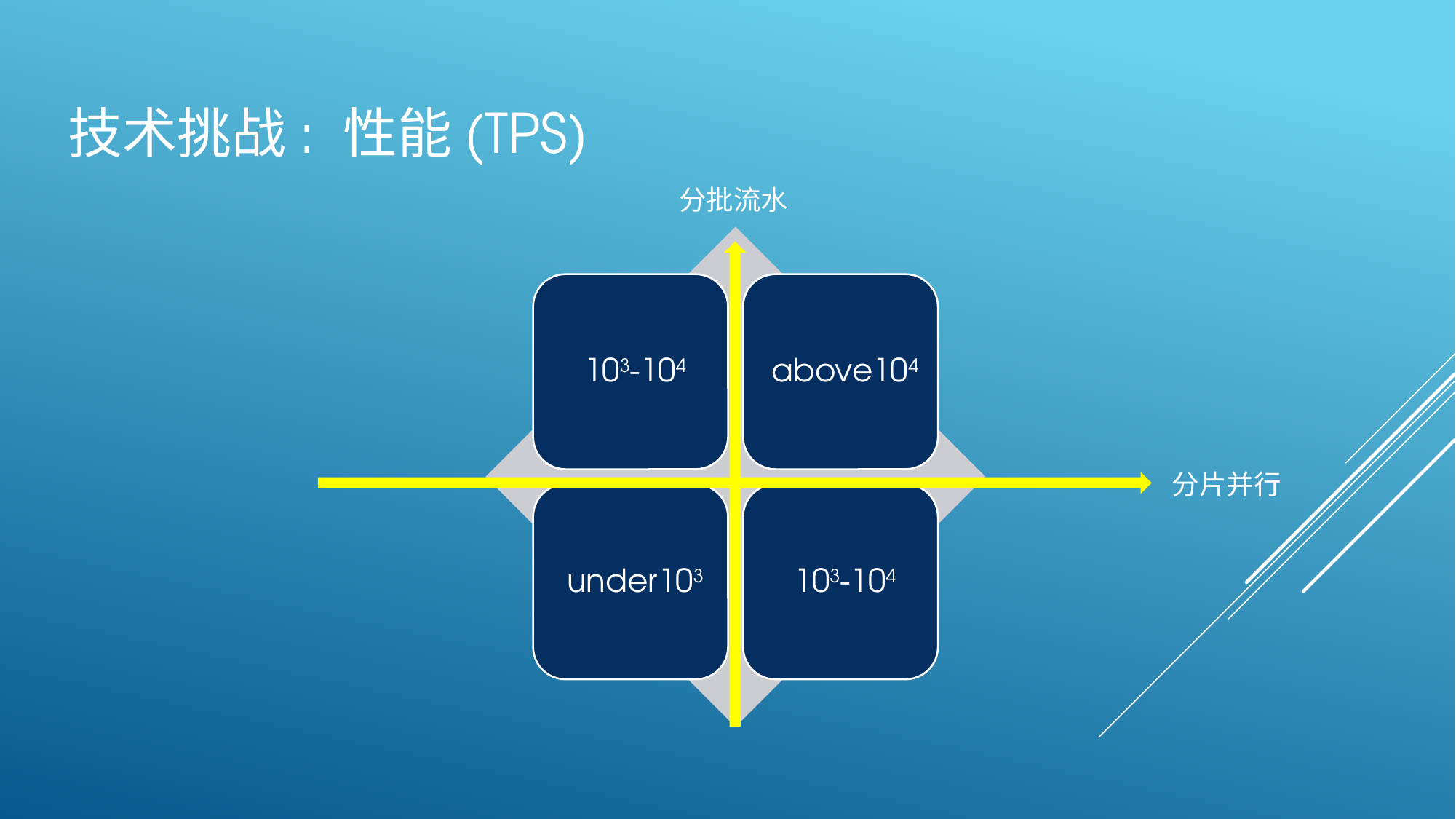

# 技术挑战: 性能(tps)
分批流水
103-104
above104
under103
103-104

分片并行